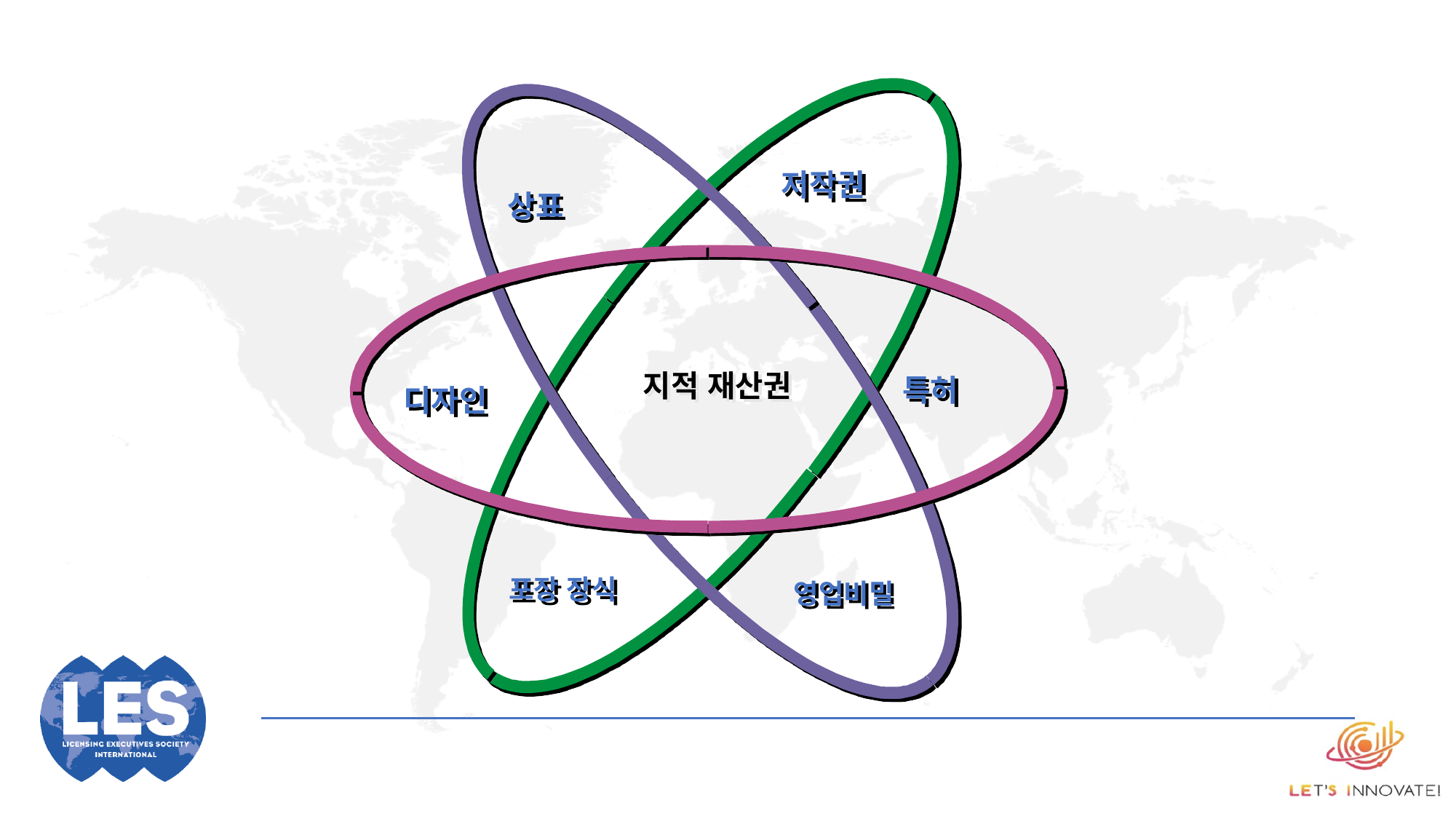

저작권
상표

지적 재산권
특허
디자인

포장 장식
영업비밀